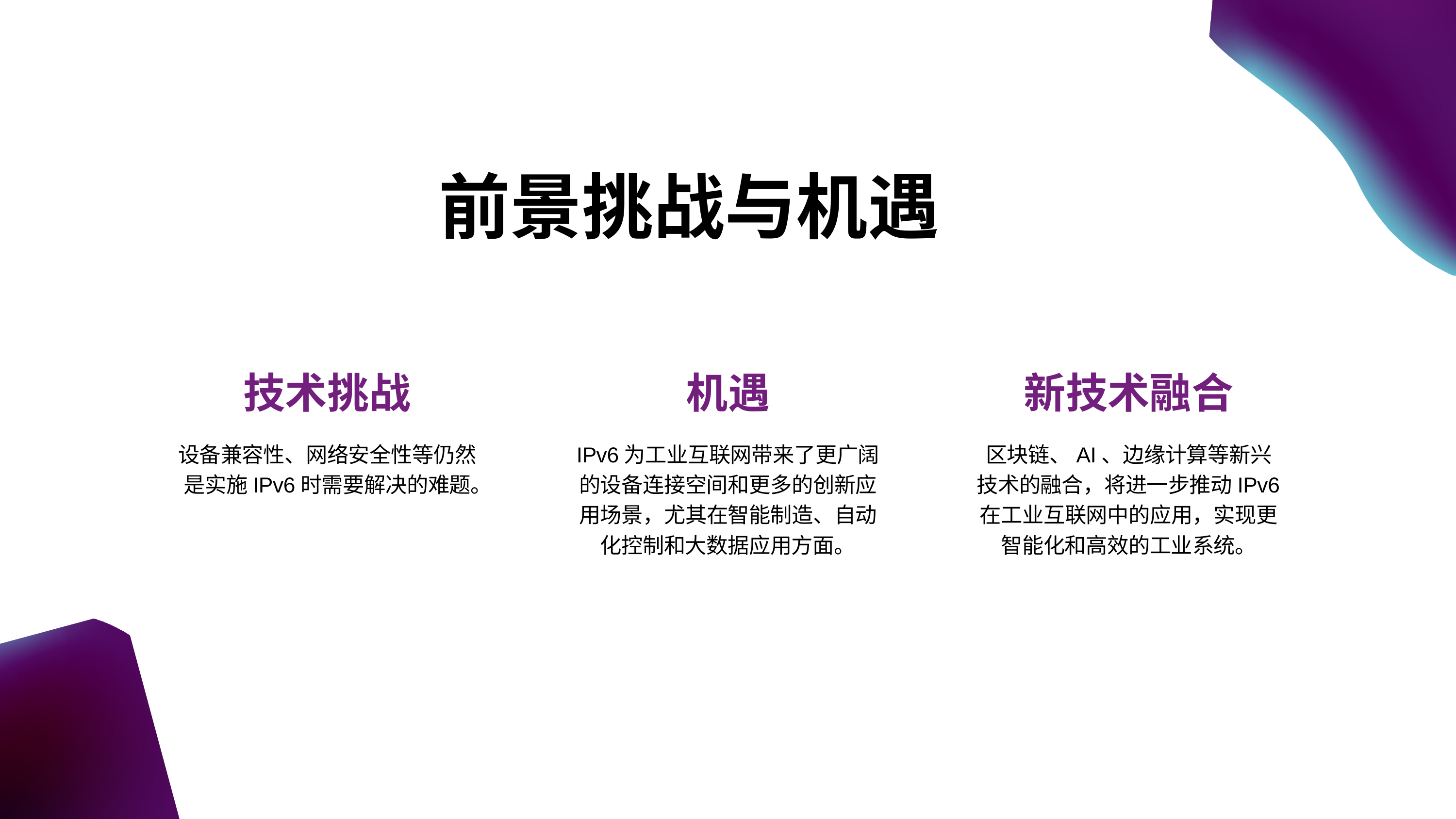

前景挑战与机遇
技术挑战
设备兼容性、网络安全性等仍然是实施IPv6时需要解决的难题。
机遇
IPv6为工业互联网带来了更广阔的设备连接空间和更多的创新应用场景，尤其在智能制造、自动化控制和大数据应用方面。
新技术融合
区块链、AI、边缘计算等新兴技术的融合，将进一步推动IPv6在工业互联网中的应用，实现更智能化和高效的工业系统。